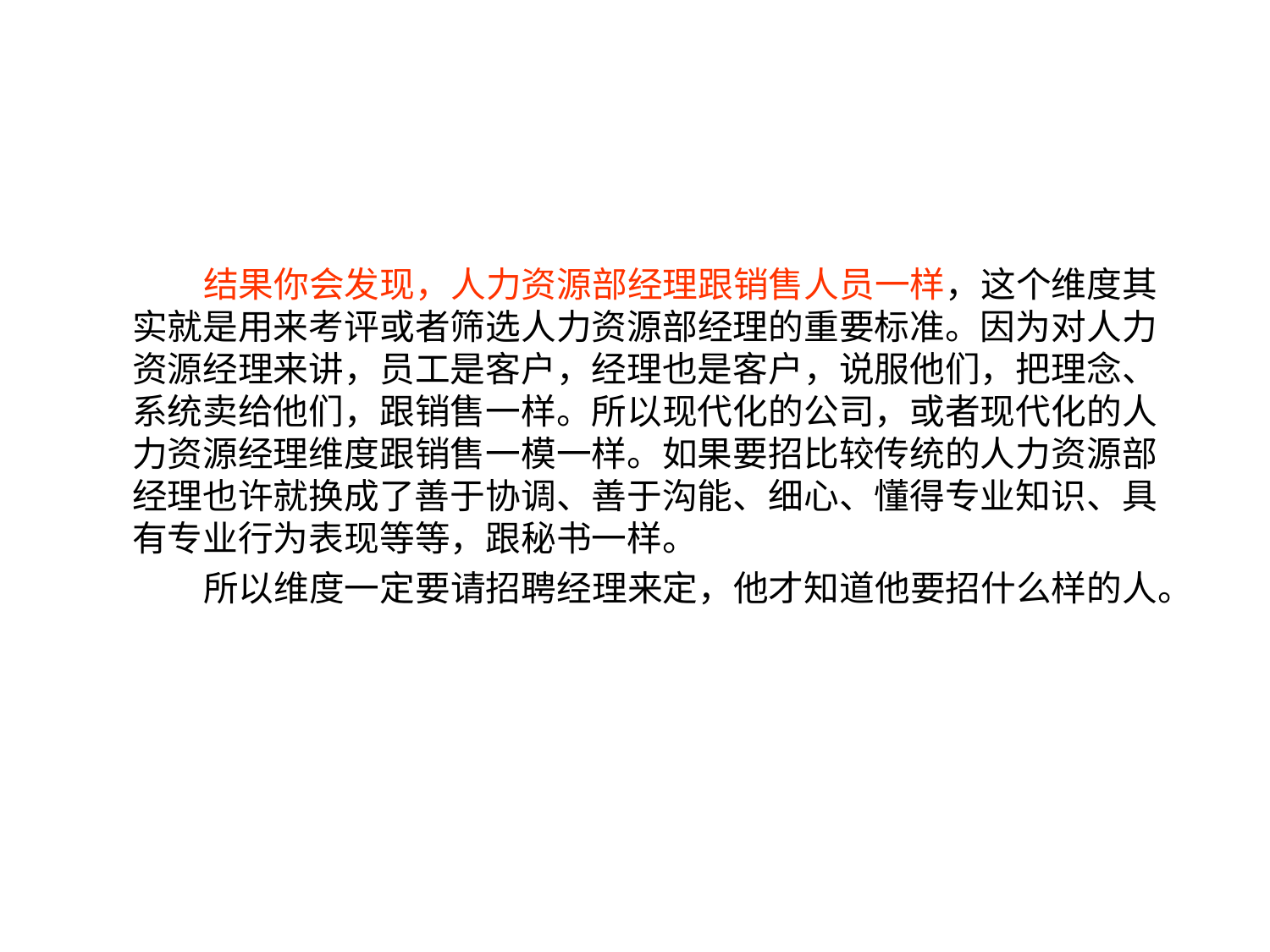

结果你会发现，人力资源部经理跟销售人员一样，这个维度其实就是用来考评或者筛选人力资源部经理的重要标准。因为对人力资源经理来讲，员工是客户，经理也是客户，说服他们，把理念、系统卖给他们，跟销售一样。所以现代化的公司，或者现代化的人力资源经理维度跟销售一模一样。如果要招比较传统的人力资源部经理也许就换成了善于协调、善于沟能、细心、懂得专业知识、具有专业行为表现等等，跟秘书一样。
         所以维度一定要请招聘经理来定，他才知道他要招什么样的人。